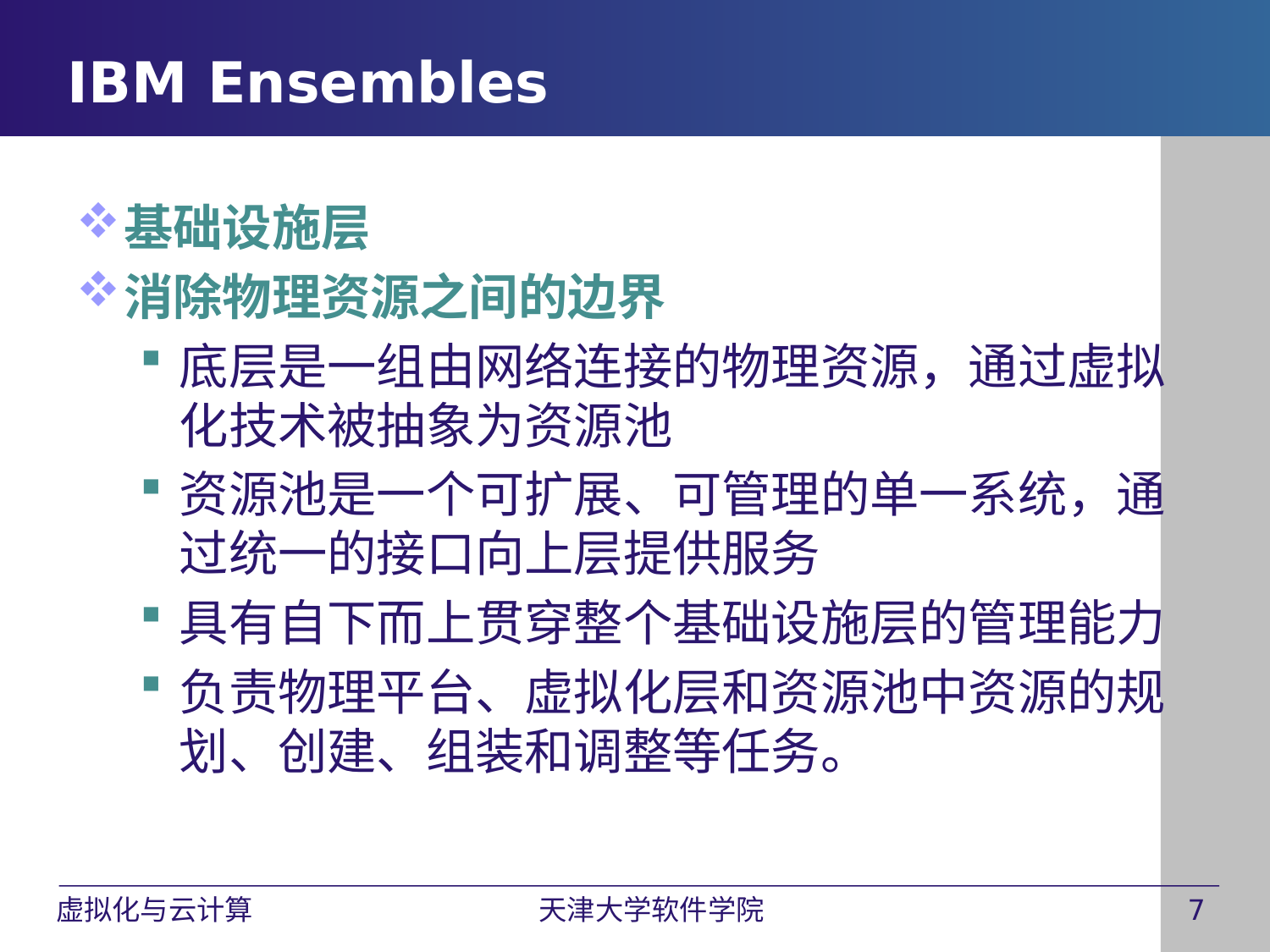

# IBM Ensembles
基础设施层
消除物理资源之间的边界
底层是一组由网络连接的物理资源，通过虚拟化技术被抽象为资源池
资源池是一个可扩展、可管理的单一系统，通过统一的接口向上层提供服务
具有自下而上贯穿整个基础设施层的管理能力
负责物理平台、虚拟化层和资源池中资源的规划、创建、组装和调整等任务。